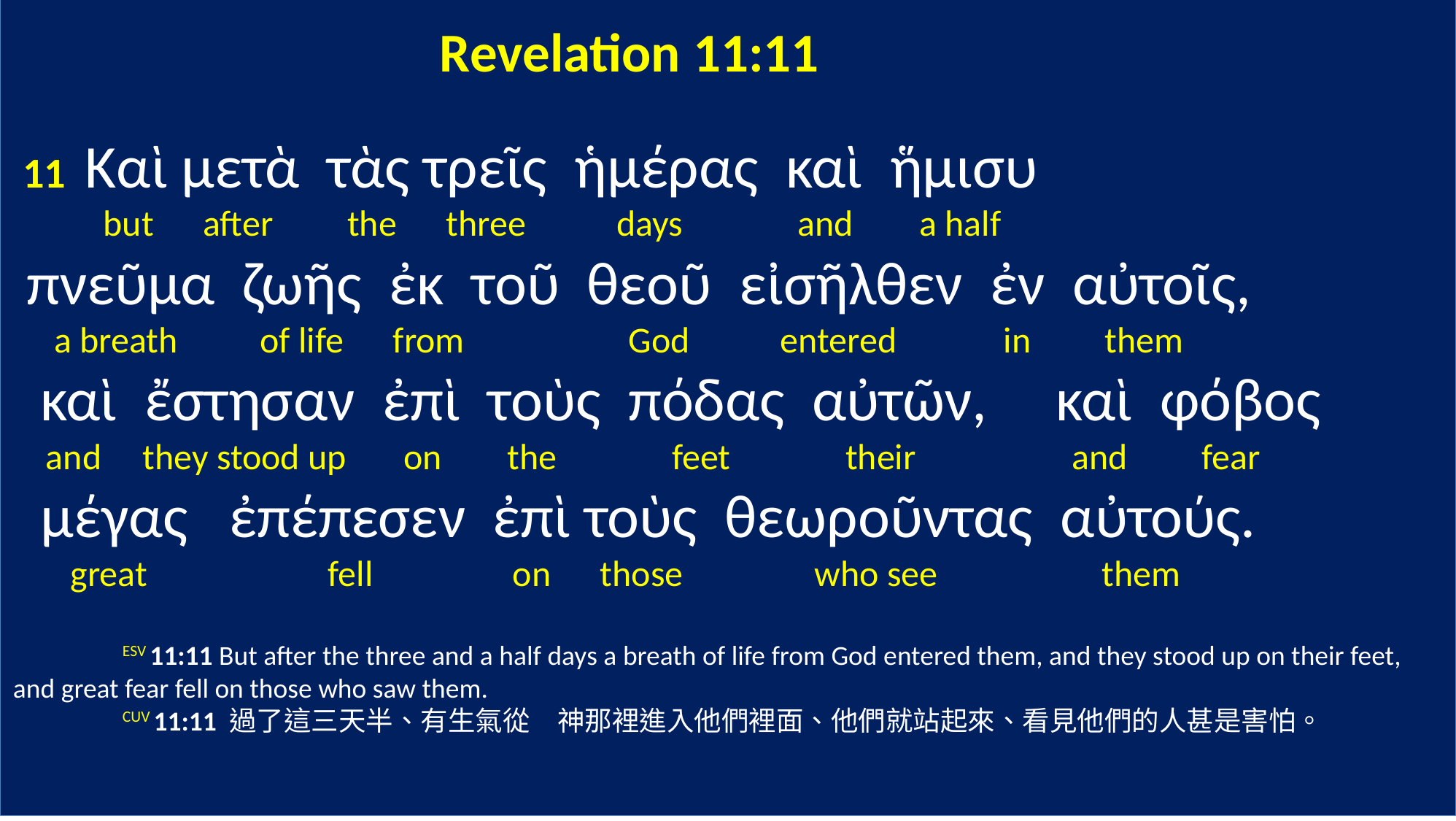

Revelation 11:11

 11  Καὶ μετὰ  τὰς τρεῖς  ἡμέρας  καὶ  ἥμισυ
           but      after         the      three           days              and        a half
 πνεῦμα  ζωῆς  ἐκ  τοῦ  θεοῦ  εἰσῆλθεν  ἐν  αὐτοῖς,
     a breath          of life      from                    God           entered             in         them
  καὶ  ἔστησαν  ἐπὶ  τοὺς  πόδας  αὐτῶν,     καὶ  φόβος
    and     they stood up       on        the              feet              their                   and         fear
  μέγας   ἐπέπεσεν  ἐπὶ τοὺς  θεωροῦντας  αὐτούς.
       great                      fell                 on      those                who see                    them

	ESV 11:11 But after the three and a half days a breath of life from God entered them, and they stood up on their feet, and great fear fell on those who saw them.
	CUV 11:11 過了這三天半、有生氣從　神那裡進入他們裡面、他們就站起來、看見他們的人甚是害怕。